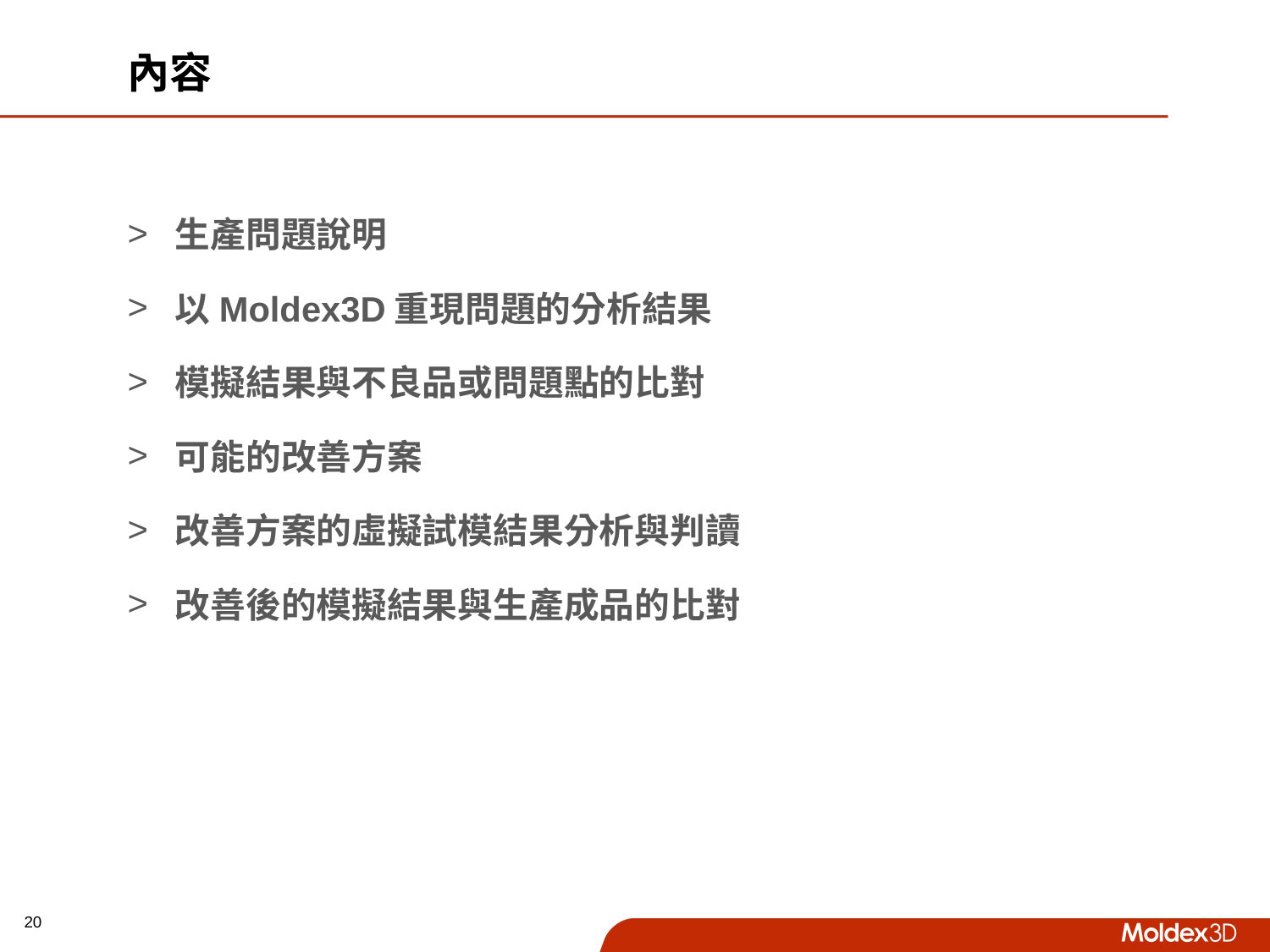

# 內容
生產問題說明
以Moldex3D重現問題的分析結果
模擬結果與不良品或問題點的比對
可能的改善方案
改善方案的虛擬試模結果分析與判讀
改善後的模擬結果與生產成品的比對